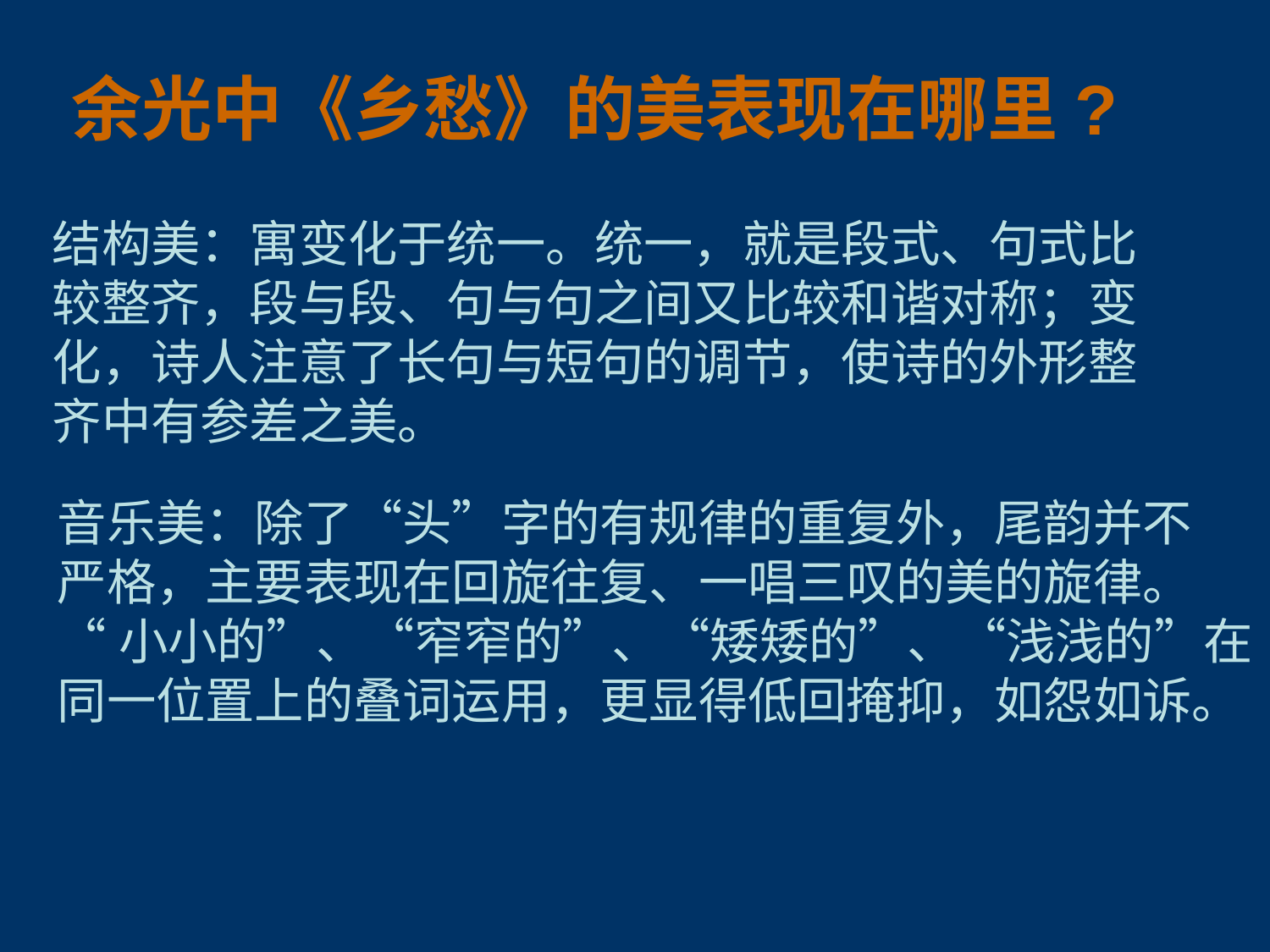

余光中《乡愁》的美表现在哪里?
结构美：寓变化于统一。统一，就是段式、句式比
较整齐，段与段、句与句之间又比较和谐对称；变
化，诗人注意了长句与短句的调节，使诗的外形整
齐中有参差之美。
音乐美：除了“头”字的有规律的重复外，尾韵并不
严格，主要表现在回旋往复、一唱三叹的美的旋律。
“小小的”、“窄窄的”、“矮矮的”、“浅浅的”在同一位置上的叠词运用，更显得低回掩抑，如怨如诉。